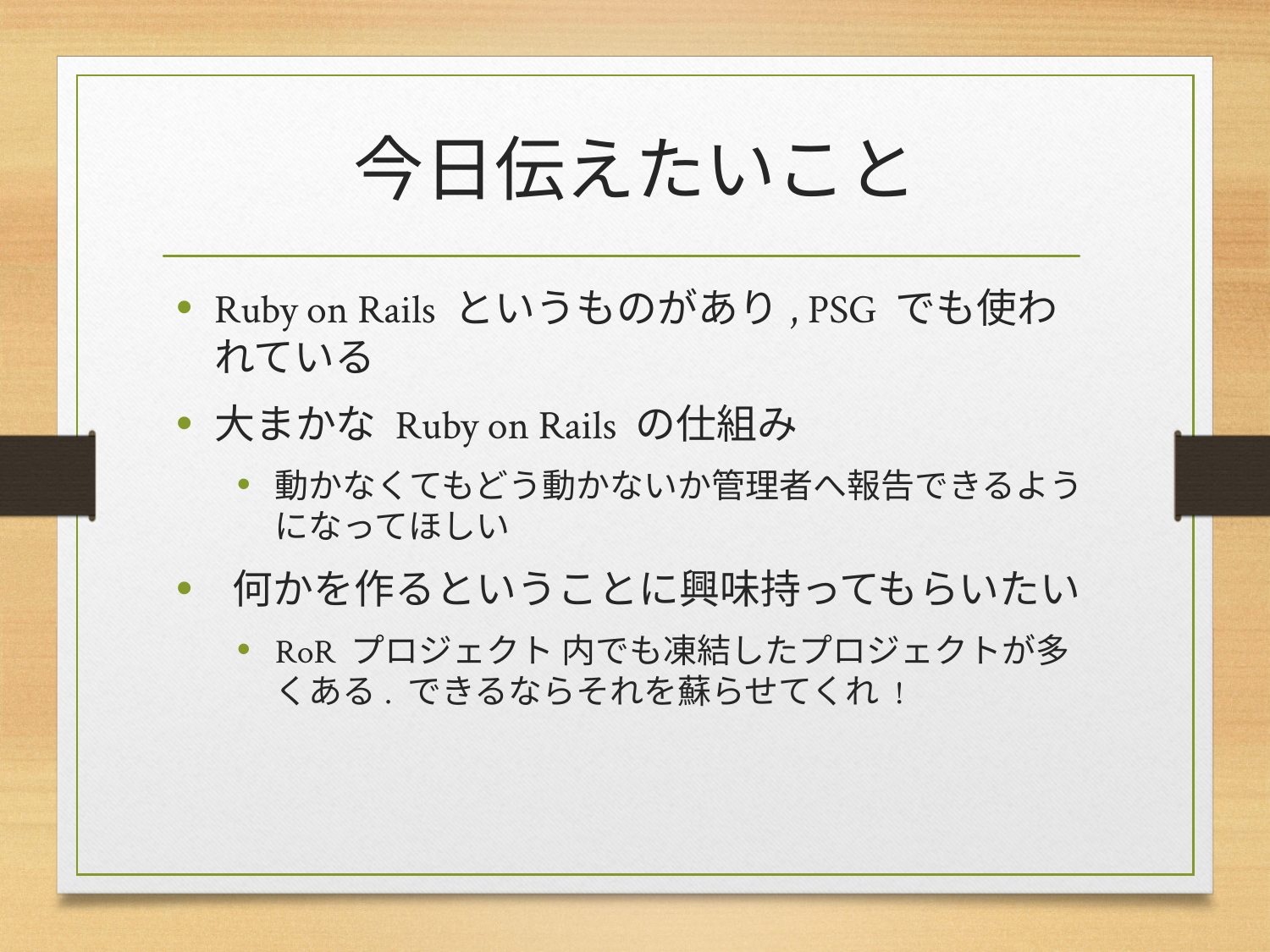

# 今日伝えたいこと
Ruby on Rails というものがあり, PSG でも使われている
大まかな Ruby on Rails の仕組み
動かなくてもどう動かないか管理者へ報告できるようになってほしい
 何かを作るということに興味持ってもらいたい
RoR プロジェクト 内でも凍結したプロジェクトが多くある. できるならそれを蘇らせてくれ !